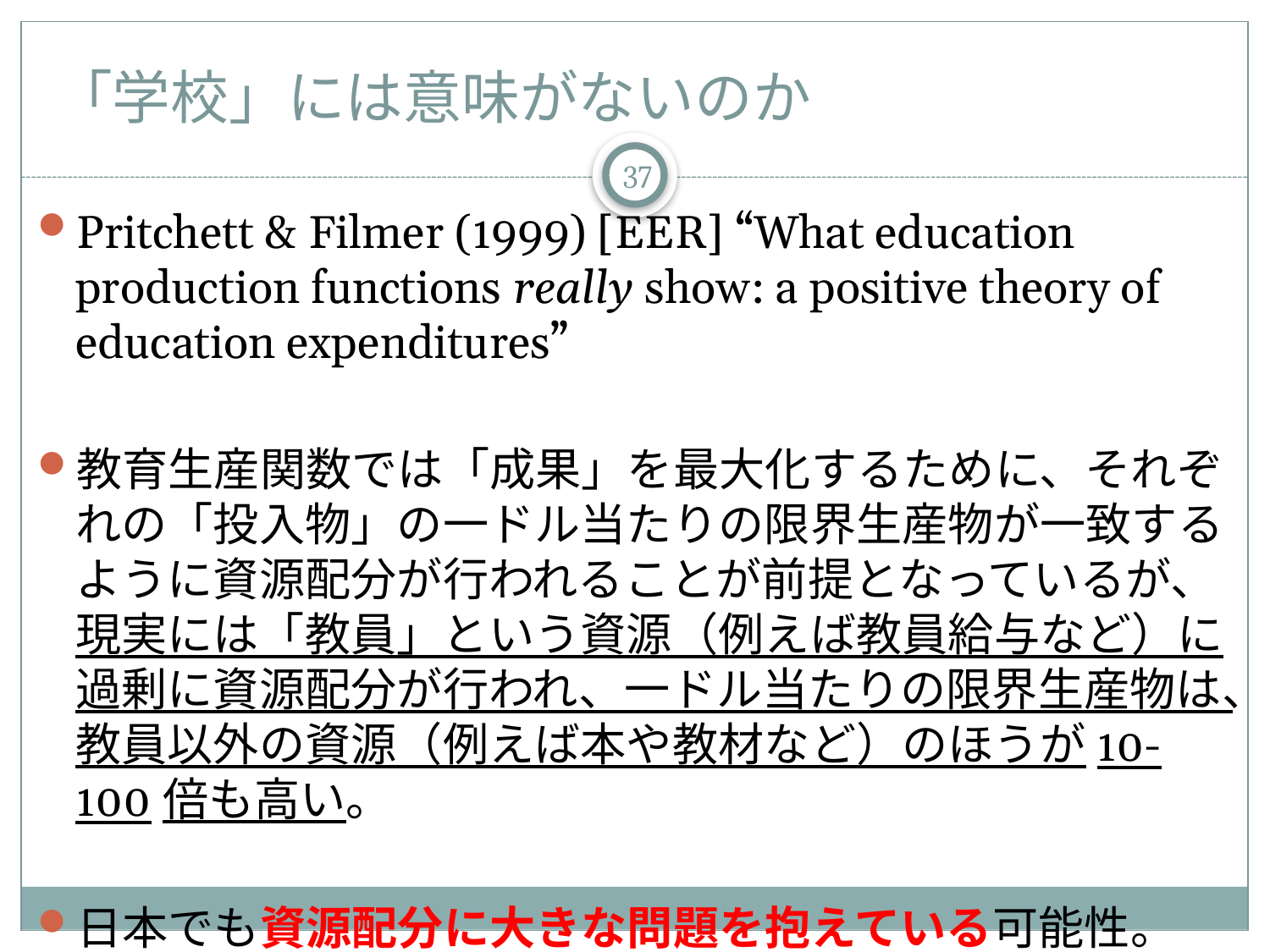

# 「学校」には意味がないのか
37
Pritchett & Filmer (1999) [EER] “What education production functions really show: a positive theory of education expenditures”

教育生産関数では「成果」を最大化するために、それぞれの「投入物」の一ドル当たりの限界生産物が一致するように資源配分が行われることが前提となっているが、現実には「教員」という資源（例えば教員給与など）に過剰に資源配分が行われ、一ドル当たりの限界生産物は、教員以外の資源（例えば本や教材など）のほうが10-100倍も高い。

日本でも資源配分に大きな問題を抱えている可能性。